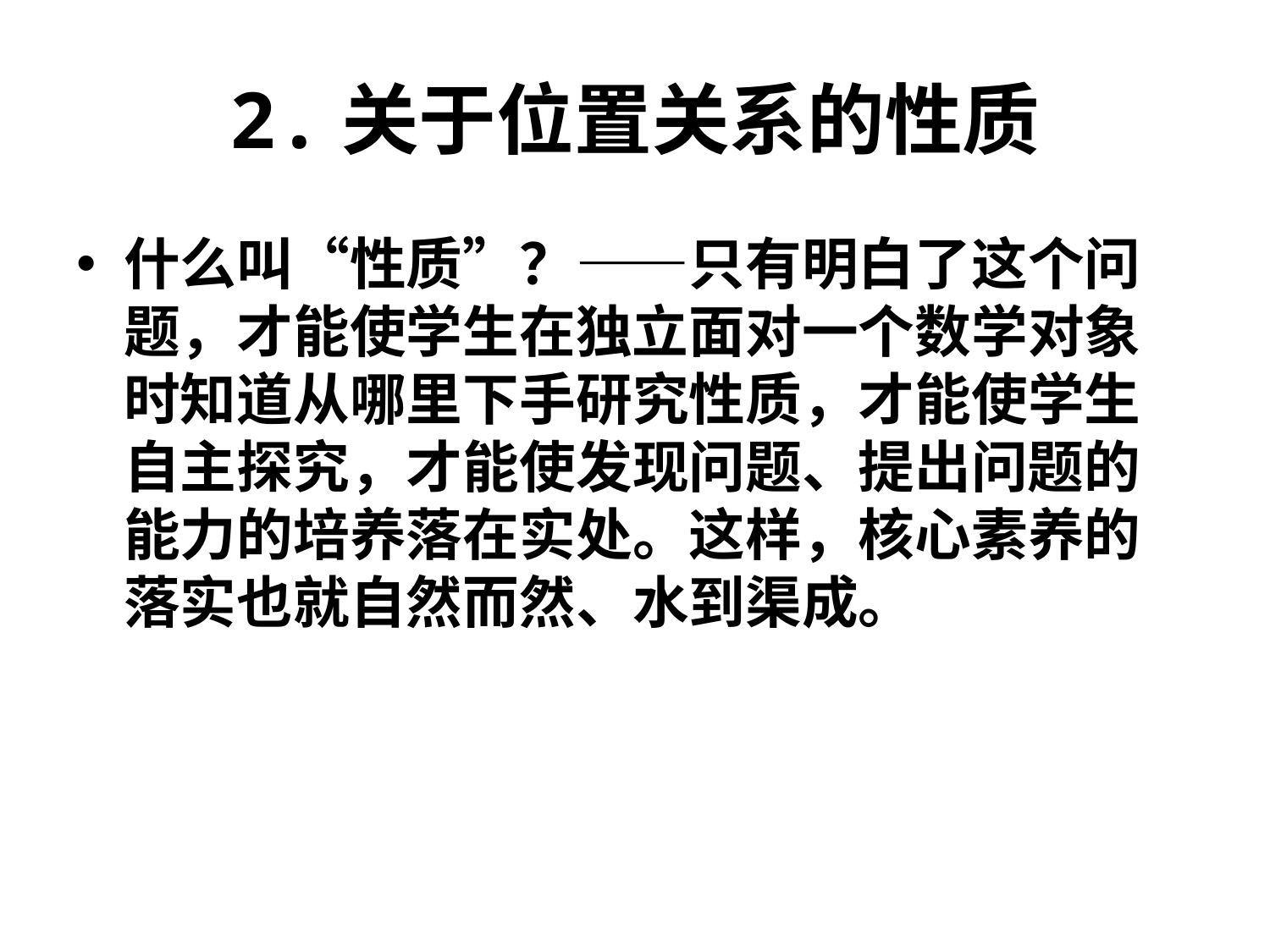

# 2.关于位置关系的性质
什么叫“性质”？——只有明白了这个问题，才能使学生在独立面对一个数学对象时知道从哪里下手研究性质，才能使学生自主探究，才能使发现问题、提出问题的能力的培养落在实处。这样，核心素养的落实也就自然而然、水到渠成。